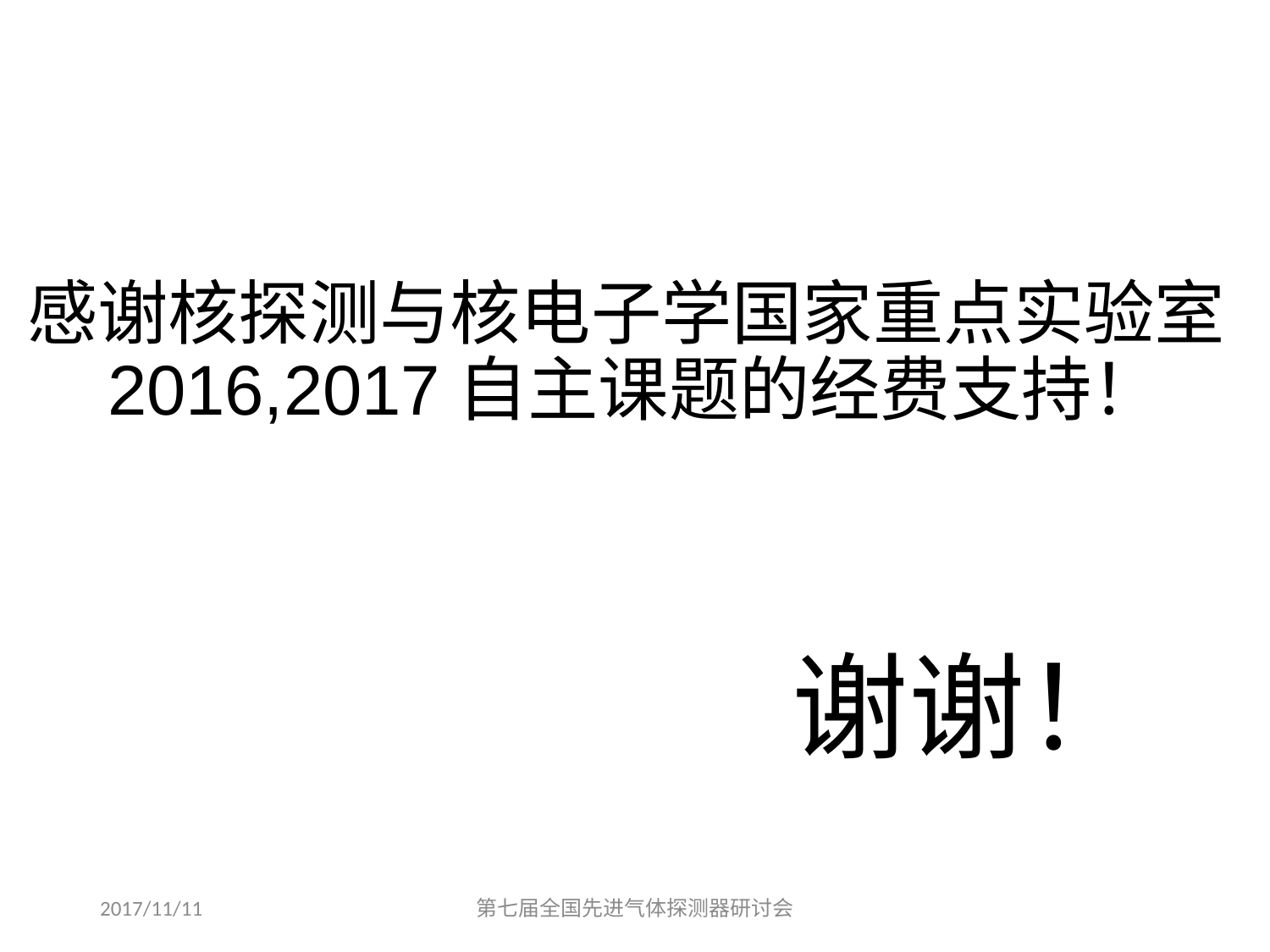

感谢核探测与核电子学国家重点实验室2016,2017自主课题的经费支持！
谢谢！
2017/11/11
第七届全国先进气体探测器研讨会
22